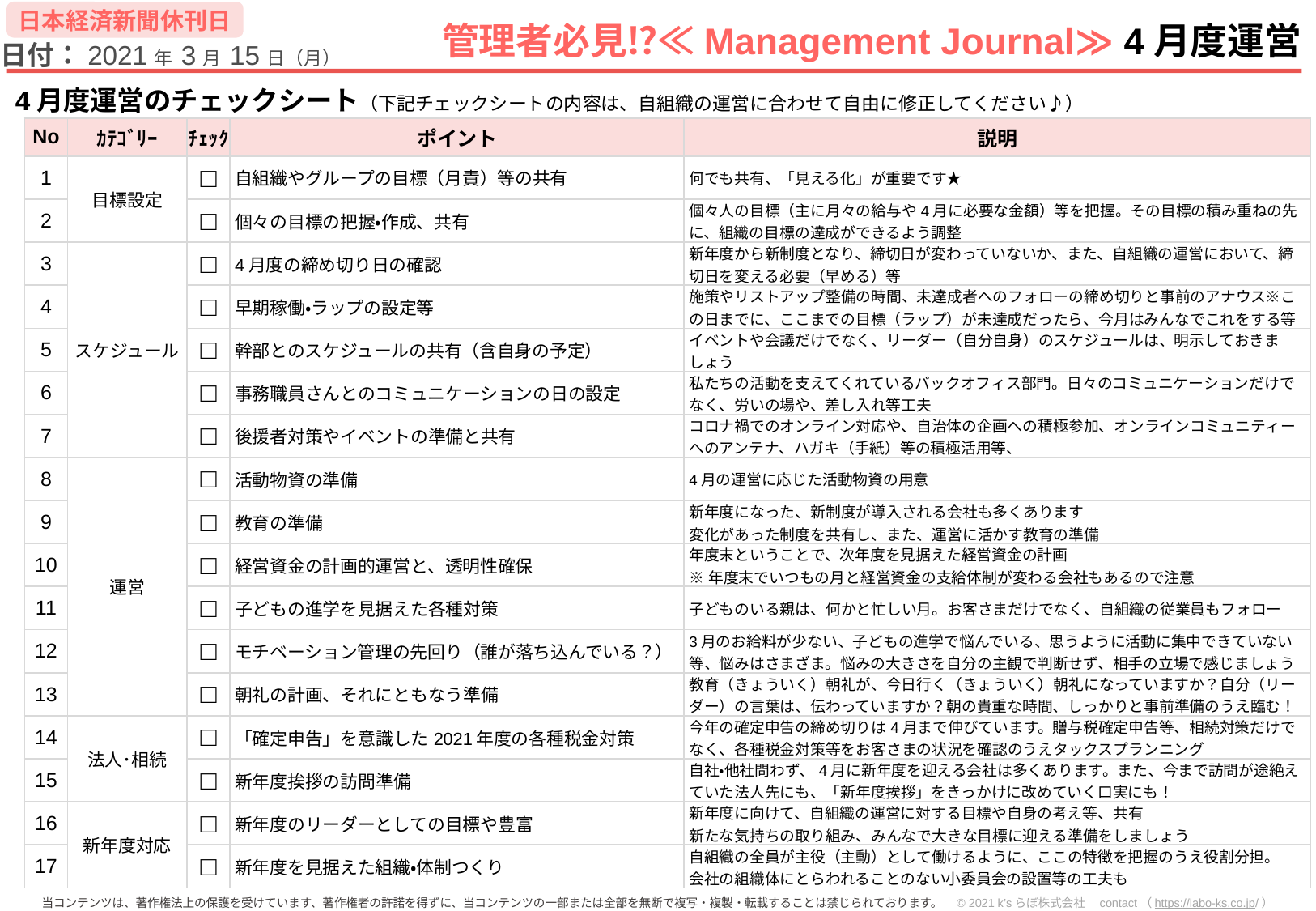

日本経済新聞休刊日
管理者必見⁉≪Management Journal≫ 4月度運営
日付：2021年 3月 15日（月）
4月度運営のチェックシート（下記チェックシートの内容は、自組織の運営に合わせて自由に修正してください♪）

| No | ｶﾃｺﾞﾘｰ | ﾁｪｯｸ | ポイント | 説明 |
| --- | --- | --- | --- | --- |
| 1 | 目標設定 | □ | 自組織やグループの目標（月責）等の共有 | 何でも共有、「見える化」が重要です★ |
| 2 |  | □ | 個々の目標の把握・作成、共有 | 個々人の目標（主に月々の給与や4月に必要な金額）等を把握。その目標の積み重ねの先に、組織の目標の達成ができるよう調整 |
| 3 | スケジュール | □ | 4月度の締め切り日の確認 | 新年度から新制度となり、締切日が変わっていないか、また、自組織の運営において、締切日を変える必要（早める）等 |
| 4 |  | □ | 早期稼働・ラップの設定等 | 施策やリストアップ整備の時間、未達成者へのフォローの締め切りと事前のアナウス※この日までに、ここまでの目標（ラップ）が未達成だったら、今月はみんなでこれをする等 |
| 5 |  | □ | 幹部とのスケジュールの共有（含自身の予定） | イベントや会議だけでなく、リーダー（自分自身）のスケジュールは、明示しておきましょう |
| 6 |  | □ | 事務職員さんとのコミュニケーションの日の設定 | 私たちの活動を支えてくれているバックオフィス部門。日々のコミュニケーションだけでなく、労いの場や、差し入れ等工夫 |
| 7 |  | □ | 後援者対策やイベントの準備と共有 | コロナ禍でのオンライン対応や、自治体の企画への積極参加、オンラインコミュニティーへのアンテナ、ハガキ（手紙）等の積極活用等、 |
| 8 | 運営 | □ | 活動物資の準備 | 4月の運営に応じた活動物資の用意 |
| 9 |  | □ | 教育の準備 | 新年度になった、新制度が導入される会社も多くあります 変化があった制度を共有し、また、運営に活かす教育の準備 |
| 10 |  | □ | 経営資金の計画的運営と、透明性確保 | 年度末ということで、次年度を見据えた経営資金の計画 ※年度末でいつもの月と経営資金の支給体制が変わる会社もあるので注意 |
| 11 |  | □ | 子どもの進学を見据えた各種対策 | 子どものいる親は、何かと忙しい月。お客さまだけでなく、自組織の従業員もフォロー |
| 12 |  | □ | モチベーション管理の先回り（誰が落ち込んでいる？） | 3月のお給料が少ない、子どもの進学で悩んでいる、思うように活動に集中できていない等、悩みはさまざま。悩みの大きさを自分の主観で判断せず、相手の立場で感じましょう |
| 13 |  | □ | 朝礼の計画、それにともなう準備 | 教育（きょういく）朝礼が、今日行く（きょういく）朝礼になっていますか？自分（リーダー）の言葉は、伝わっていますか？朝の貴重な時間、しっかりと事前準備のうえ臨む！ |
| 14 | 法人･相続 | □ | 「確定申告」を意識した2021年度の各種税金対策 | 今年の確定申告の締め切りは4月まで伸びています。贈与税確定申告等、相続対策だけでなく、各種税金対策等をお客さまの状況を確認のうえタックスプランニング |
| 15 |  | □ | 新年度挨拶の訪問準備 | 自社・他社問わず、4月に新年度を迎える会社は多くあります。また、今まで訪問が途絶えていた法人先にも、「新年度挨拶」をきっかけに改めていく口実にも！ |
| 16 | 新年度対応 | □ | 新年度のリーダーとしての目標や豊富 | 新年度に向けて、自組織の運営に対する目標や自身の考え等、共有 新たな気持ちの取り組み、みんなで大きな目標に迎える準備をしましょう |
| 17 |  | □ | 新年度を見据えた組織・体制つくり | 自組織の全員が主役（主動）として働けるように、ここの特徴を把握のうえ役割分担。 会社の組織体にとらわれることのない小委員会の設置等の工夫も |